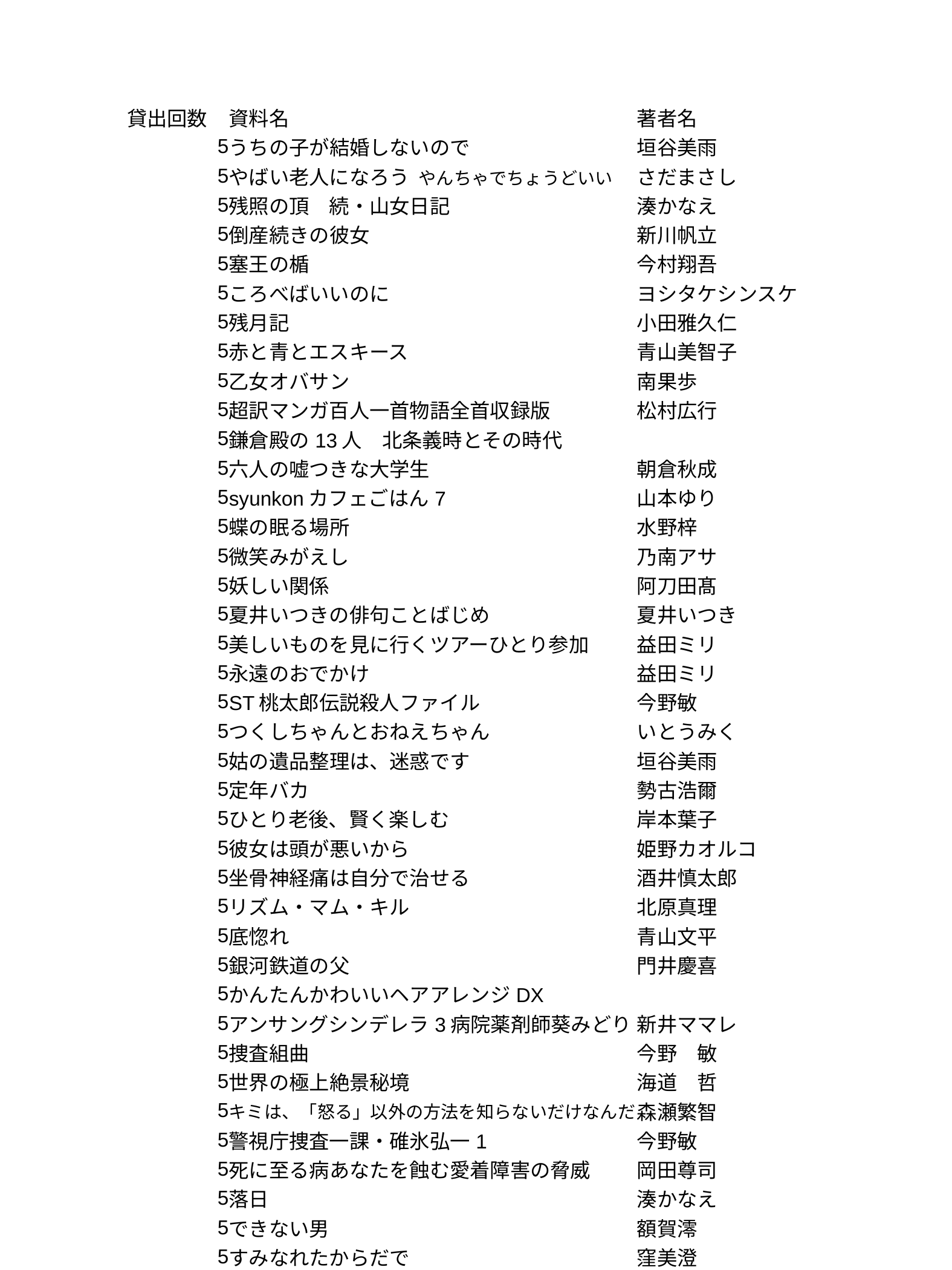

| 貸出回数 | 資料名 | 著者名 |
| --- | --- | --- |
| 5 | うちの子が結婚しないので | 垣谷美雨 |
| 5 | やばい老人になろう　やんちゃでちょうどいい | さだまさし |
| 5 | 残照の頂　続・山女日記 | 湊かなえ |
| 5 | 倒産続きの彼女 | 新川帆立 |
| 5 | 塞王の楯 | 今村翔吾 |
| 5 | ころべばいいのに | ヨシタケシンスケ |
| 5 | 残月記 | 小田雅久仁 |
| 5 | 赤と青とエスキース | 青山美智子 |
| 5 | 乙女オバサン | 南果歩 |
| 5 | 超訳マンガ百人一首物語全首収録版 | 松村広行 |
| 5 | 鎌倉殿の13人　北条義時とその時代 |  |
| 5 | 六人の嘘つきな大学生 | 朝倉秋成 |
| 5 | syunkonカフェごはん7 | 山本ゆり |
| 5 | 蝶の眠る場所 | 水野梓 |
| 5 | 微笑みがえし | 乃南アサ |
| 5 | 妖しい関係 | 阿刀田髙 |
| 5 | 夏井いつきの俳句ことばじめ | 夏井いつき |
| 5 | 美しいものを見に行くツアーひとり参加 | 益田ミリ |
| 5 | 永遠のおでかけ | 益田ミリ |
| 5 | ST桃太郎伝説殺人ファイル | 今野敏 |
| 5 | つくしちゃんとおねえちゃん | いとうみく |
| 5 | 姑の遺品整理は、迷惑です | 垣谷美雨 |
| 5 | 定年バカ | 勢古浩爾 |
| 5 | ひとり老後、賢く楽しむ | 岸本葉子 |
| 5 | 彼女は頭が悪いから | 姫野カオルコ |
| 5 | 坐骨神経痛は自分で治せる | 酒井慎太郎 |
| 5 | リズム・マム・キル | 北原真理 |
| 5 | 底惚れ | 青山文平 |
| 5 | 銀河鉄道の父 | 門井慶喜 |
| 5 | かんたんかわいいヘアアレンジDX |  |
| 5 | アンサングシンデレラ3病院薬剤師葵みどり | 新井ママレ |
| 5 | 捜査組曲 | 今野　敏 |
| 5 | 世界の極上絶景秘境 | 海道　哲 |
| 5 | キミは、「怒る」以外の方法を知らないだけなんだ | 森瀬繁智 |
| 5 | 警視庁捜査一課・碓氷弘一1 | 今野敏 |
| 5 | 死に至る病あなたを蝕む愛着障害の脅威 | 岡田尊司 |
| 5 | 落日 | 湊かなえ |
| 5 | できない男 | 額賀澪 |
| 5 | すみなれたからだで | 窪美澄 |